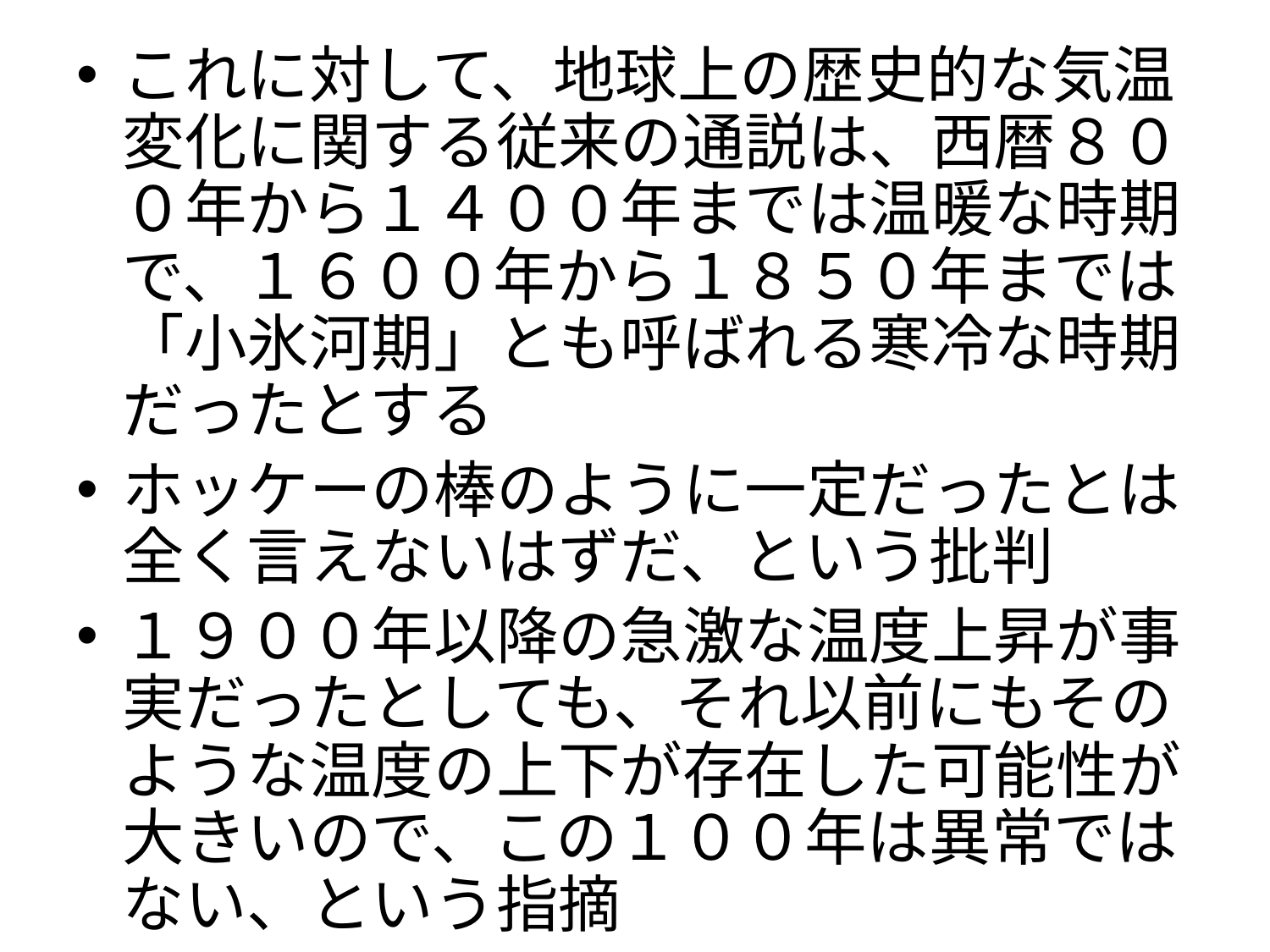

これに対して、地球上の歴史的な気温変化に関する従来の通説は、西暦８００年から１４００年までは温暖な時期で、１６００年から１８５０年までは「小氷河期」とも呼ばれる寒冷な時期だったとする
ホッケーの棒のように一定だったとは全く言えないはずだ、という批判
１９００年以降の急激な温度上昇が事実だったとしても、それ以前にもそのような温度の上下が存在した可能性が大きいので、この１００年は異常ではない、という指摘